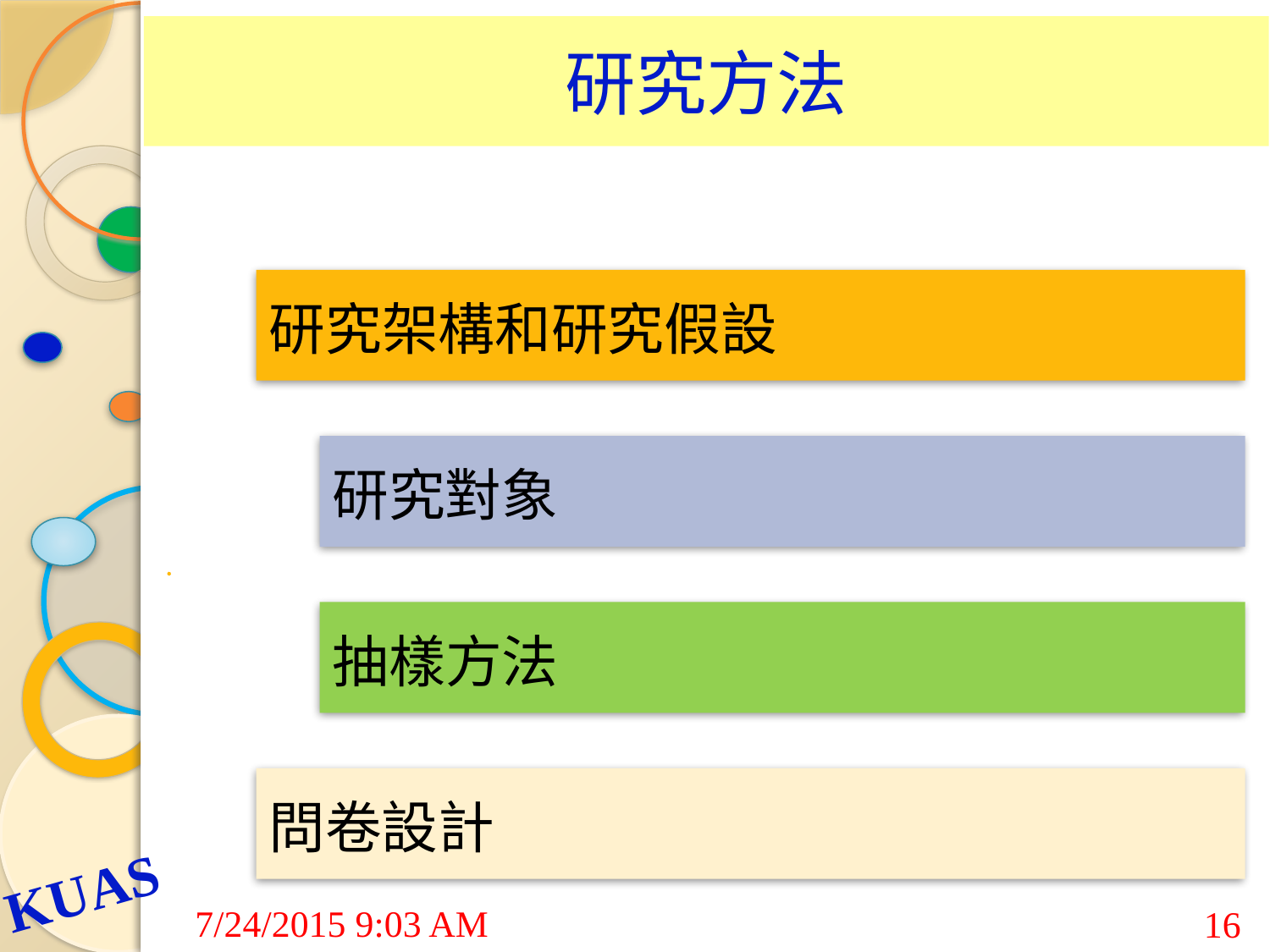

# 研究方法
研究架構和研究假設
研究對象
抽樣方法
問卷設計
7/24/2015 9:03 AM
16